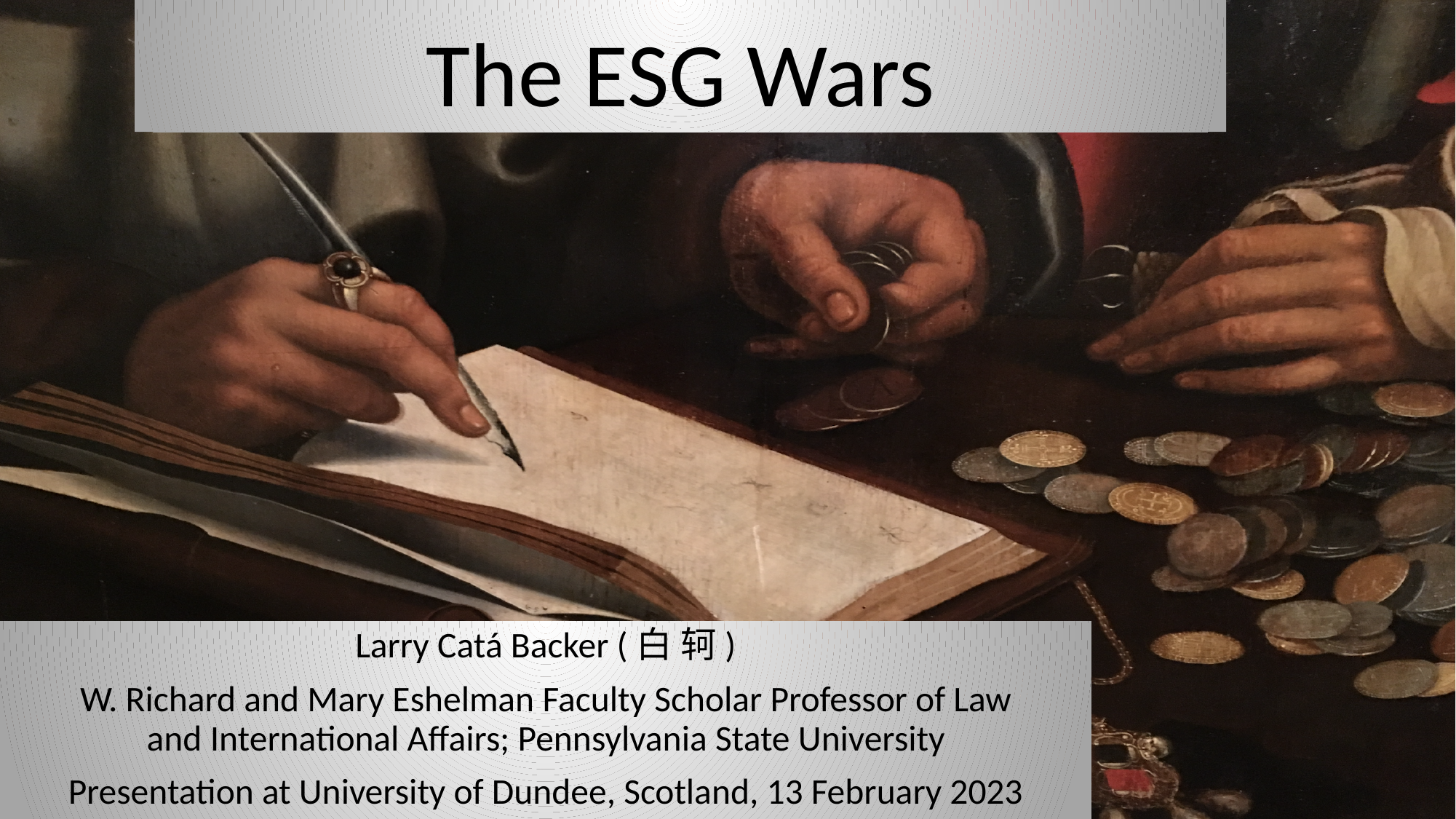

# The ESG Wars
Larry Catá Backer (白 轲)
W. Richard and Mary Eshelman Faculty Scholar Professor of Law and International Affairs; Pennsylvania State University
Presentation at University of Dundee, Scotland, 13 February 2023